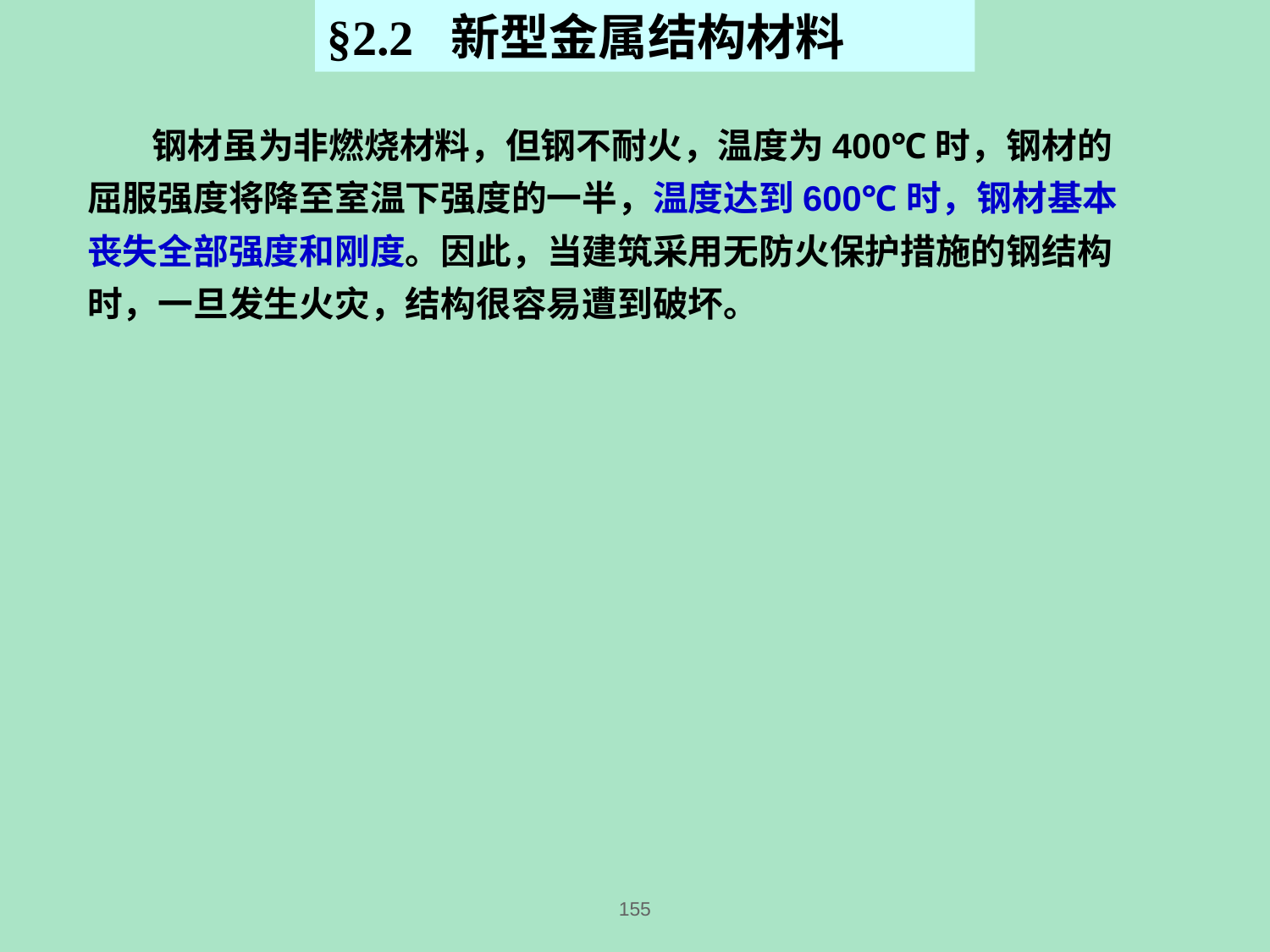

§2.2  新型金属结构材料
       钢材虽为非燃烧材料，但钢不耐火，温度为400℃时，钢材的屈服强度将降至室温下强度的一半，温度达到600℃时，钢材基本丧失全部强度和刚度。因此，当建筑采用无防火保护措施的钢结构时，一旦发生火灾，结构很容易遭到破坏。
155